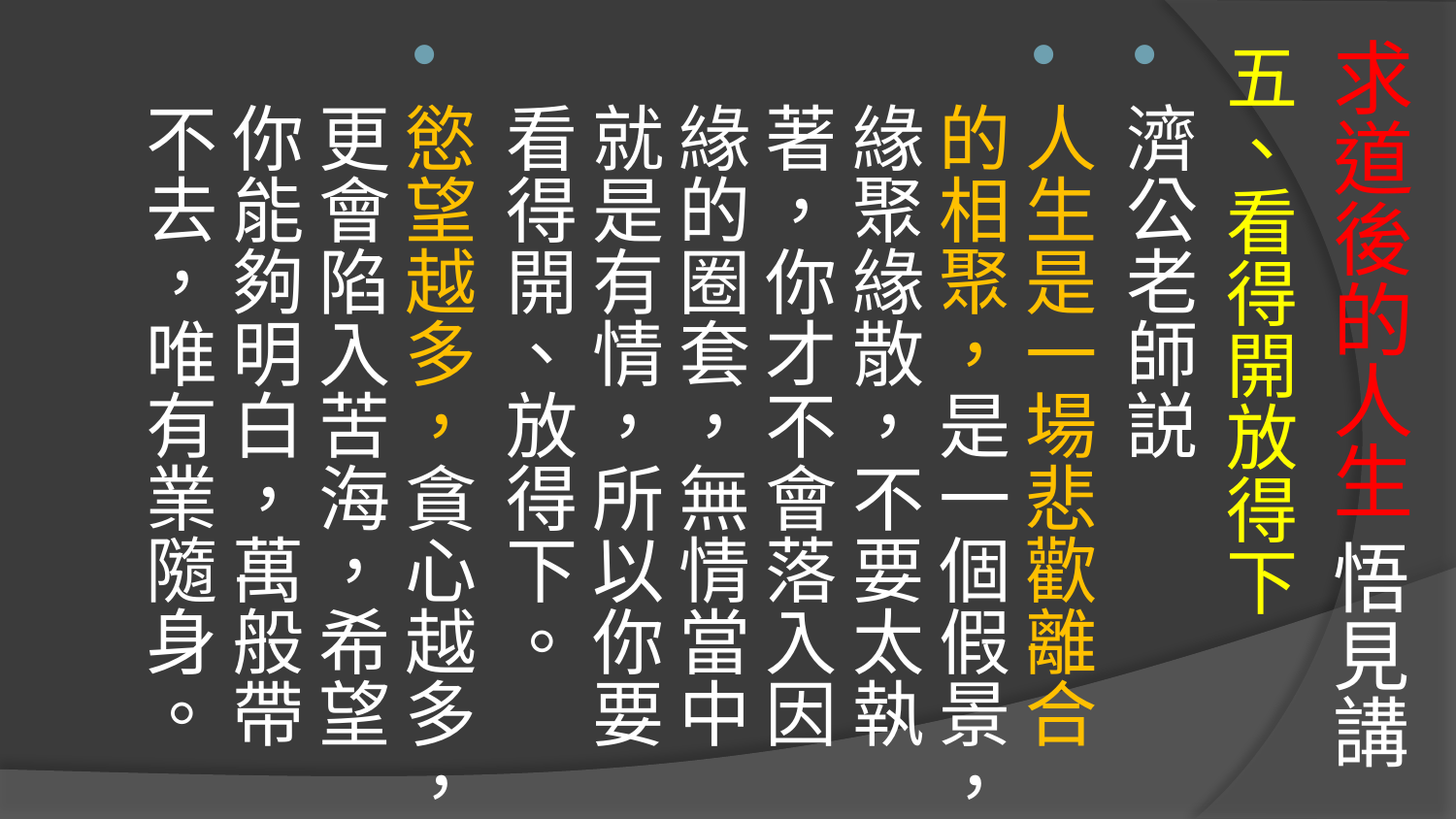

# 求道後的人生 悟見講
五、看得開放得下
濟公老師説
人生是一場悲歡離合的相聚，是一個假景，緣聚緣散，不要太執著，你才不會落入因緣的圈套，無情當中就是有情，所以你要看得開、放得下。
慾望越多，貪心越多，更會陷入苦海，希望你能夠明白，萬般帶不去，唯有業隨身。